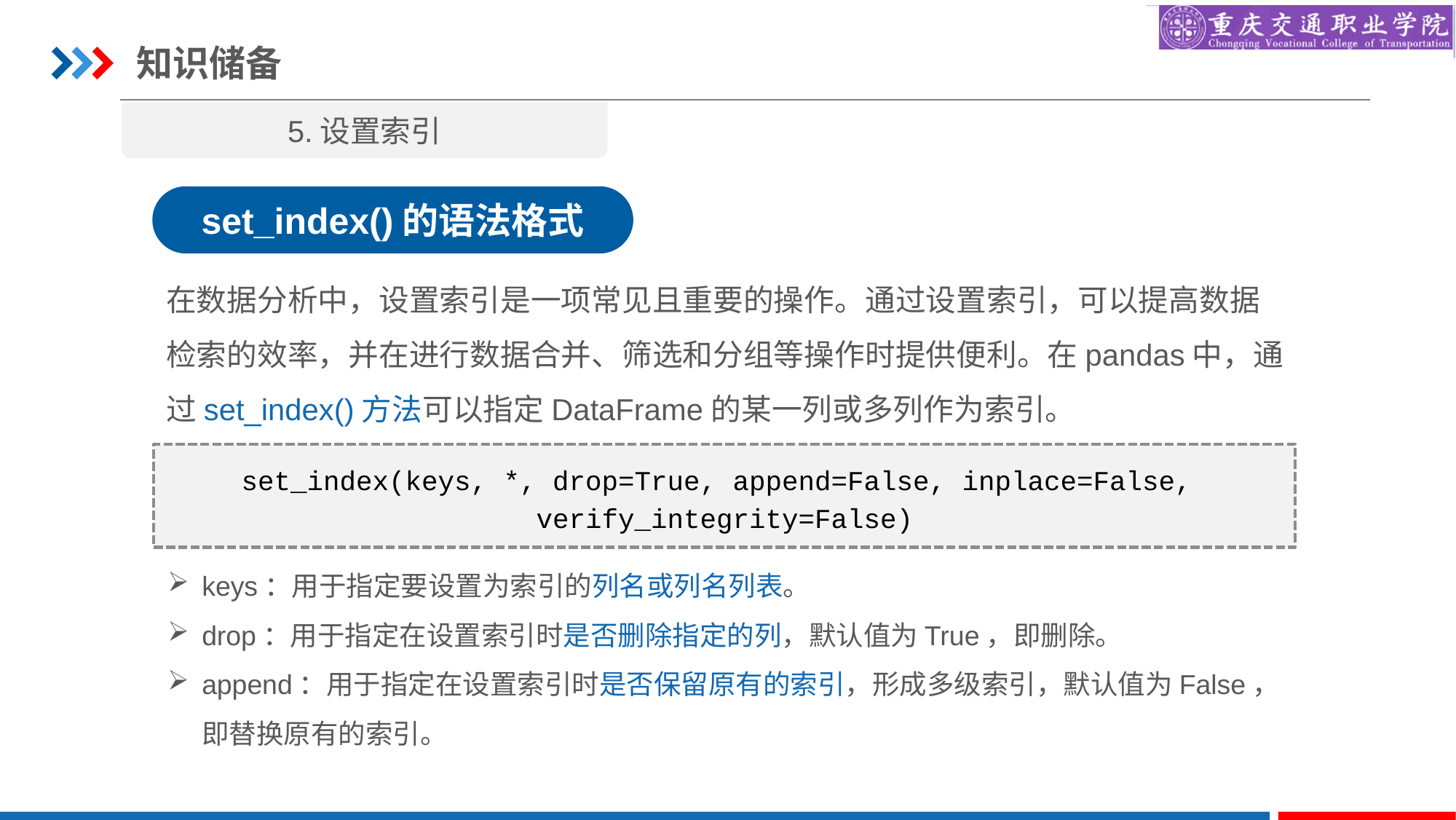

知识储备

5.设置索引
set_index()的语法格式
在数据分析中，设置索引是一项常见且重要的操作。通过设置索引，可以提高数据检索的效率，并在进行数据合并、筛选和分组等操作时提供便利。在pandas中，通过set_index()方法可以指定DataFrame的某一列或多列作为索引。

set_index(keys, *, drop=True, append=False, inplace=False,
verify_integrity=False)
keys：用于指定要设置为索引的列名或列名列表。
drop：用于指定在设置索引时是否删除指定的列，默认值为True，即删除。
append：用于指定在设置索引时是否保留原有的索引，形成多级索引，默认值为False，即替换原有的索引。